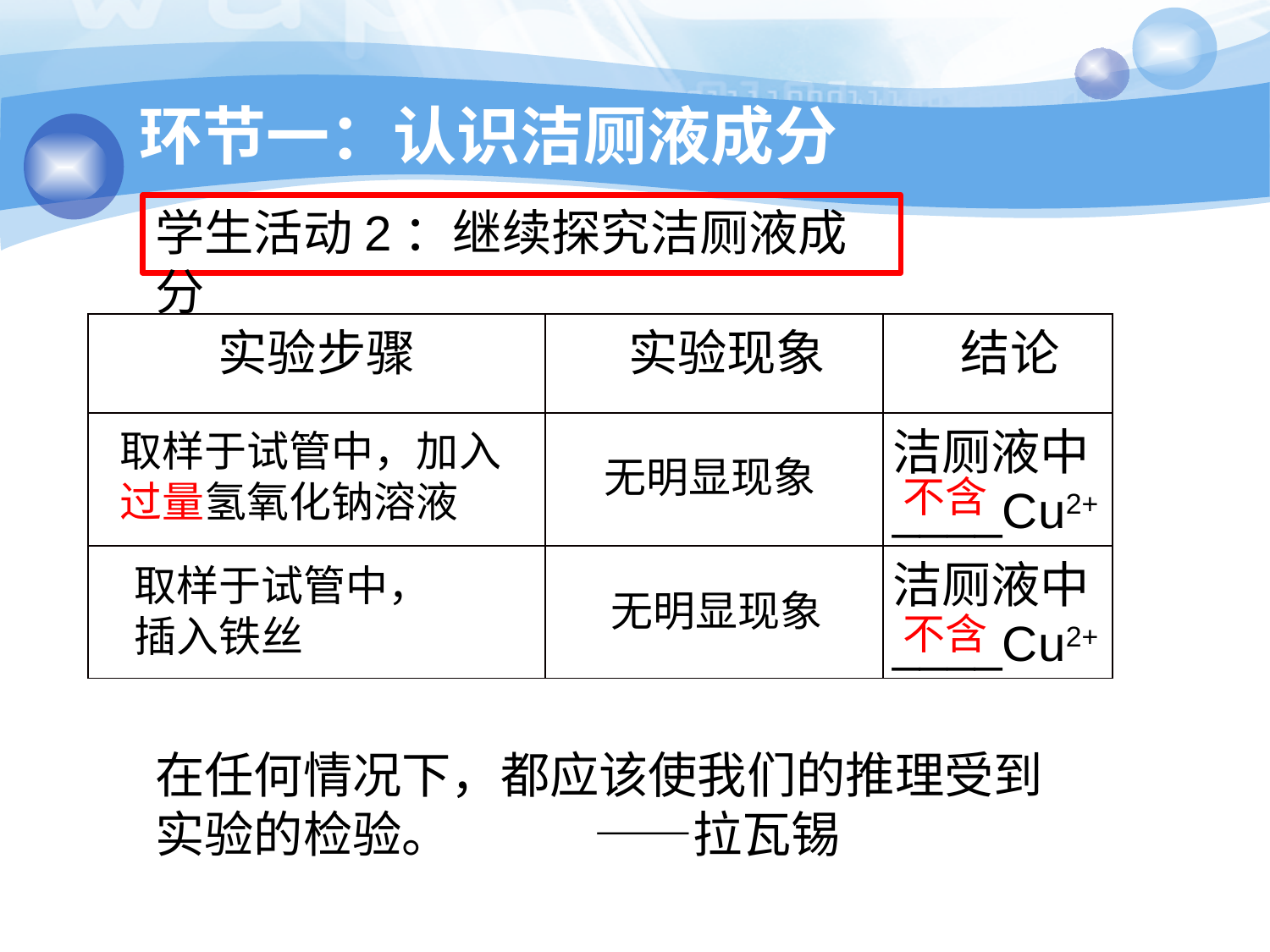

# 环节一：认识洁厕液成分
学生活动2：继续探究洁厕液成分
| 实验步骤 | 实验现象 | 结论 |
| --- | --- | --- |
|  |  | 洁厕液中\_\_\_\_Cu2+ |
|  |  | 洁厕液中\_\_\_\_Cu2+ |
取样于试管中，加入过量氢氧化钠溶液
无明显现象
不含
取样于试管中，插入铁丝
无明显现象
不含
在任何情况下，都应该使我们的推理受到实验的检验。             ——拉瓦锡